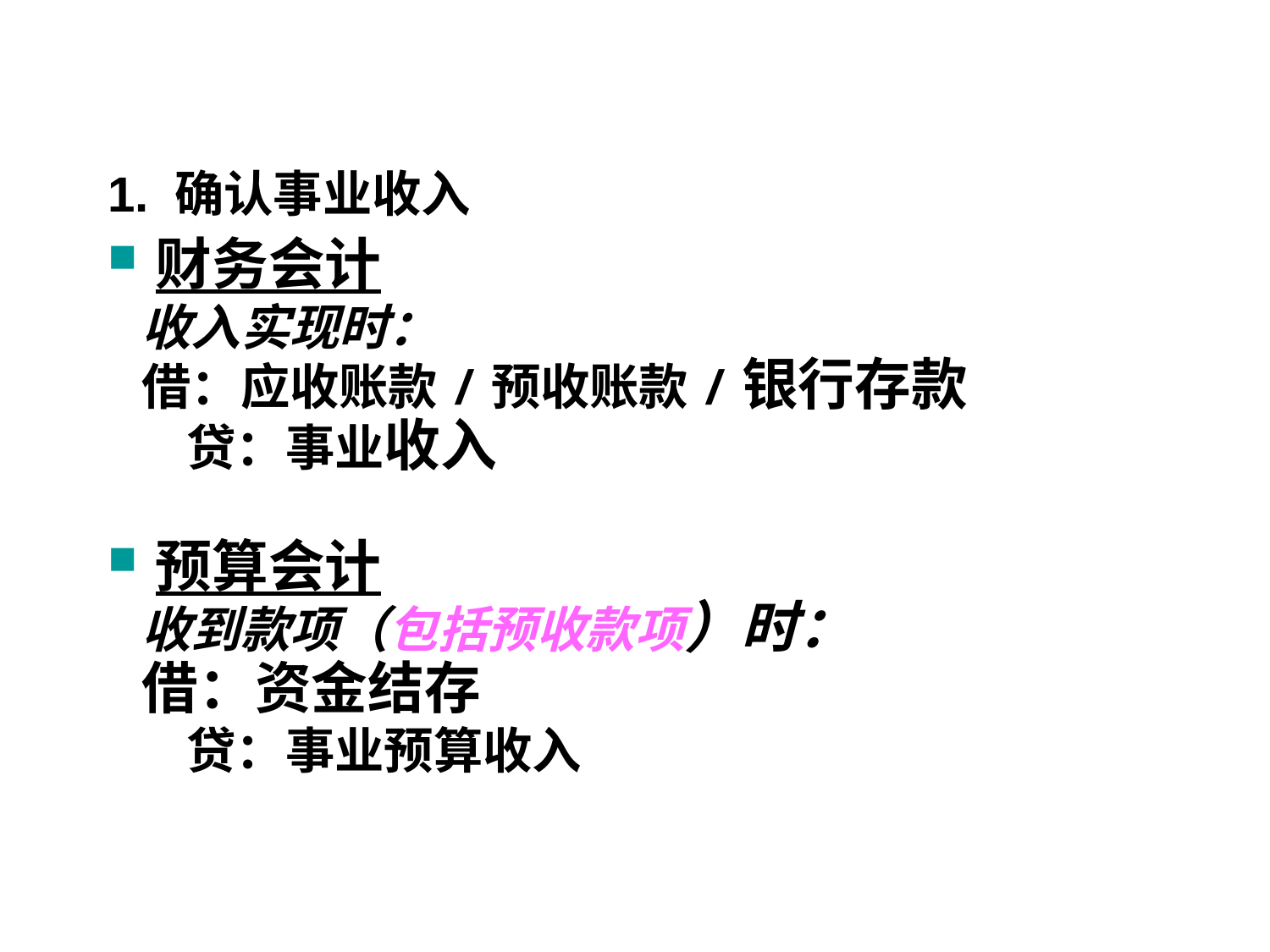

#
1. 确认事业收入
财务会计
  收入实现时：
  借：应收账款/预收账款/银行存款
      贷：事业收入

预算会计
  收到款项（包括预收款项）时：
  借：资金结存
      贷：事业预算收入

95